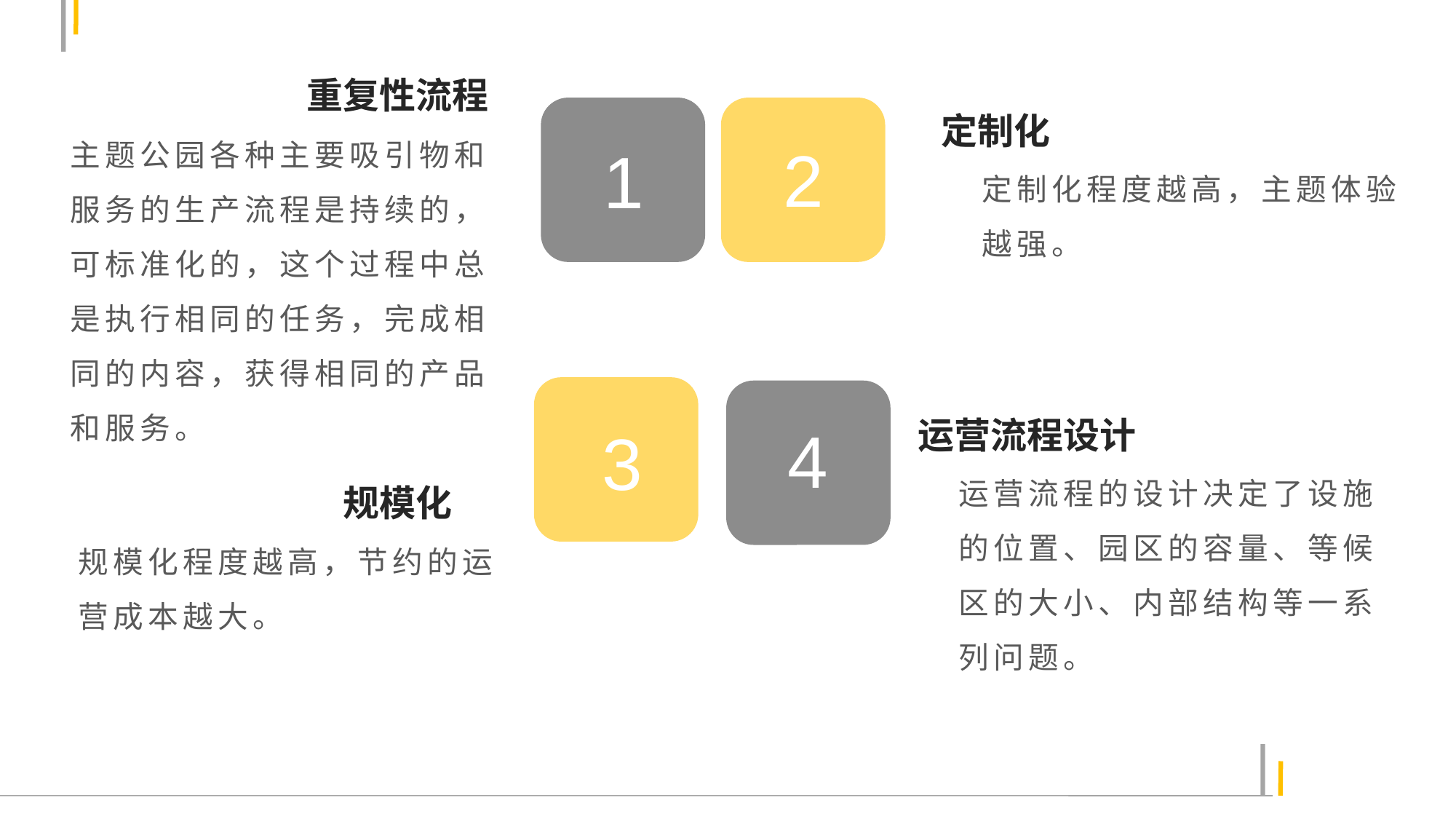

重复性流程
定制化

2
1

4
3
主题公园各种主要吸引物和服务的生产流程是持续的，可标准化的，这个过程中总是执行相同的任务，完成相同的内容，获得相同的产品和服务。
定制化程度越高，主题体验越强。
运营流程设计
运营流程的设计决定了设施的位置、园区的容量、等候区的大小、内部结构等一系列问题。
规模化
规模化程度越高，节约的运营成本越大。